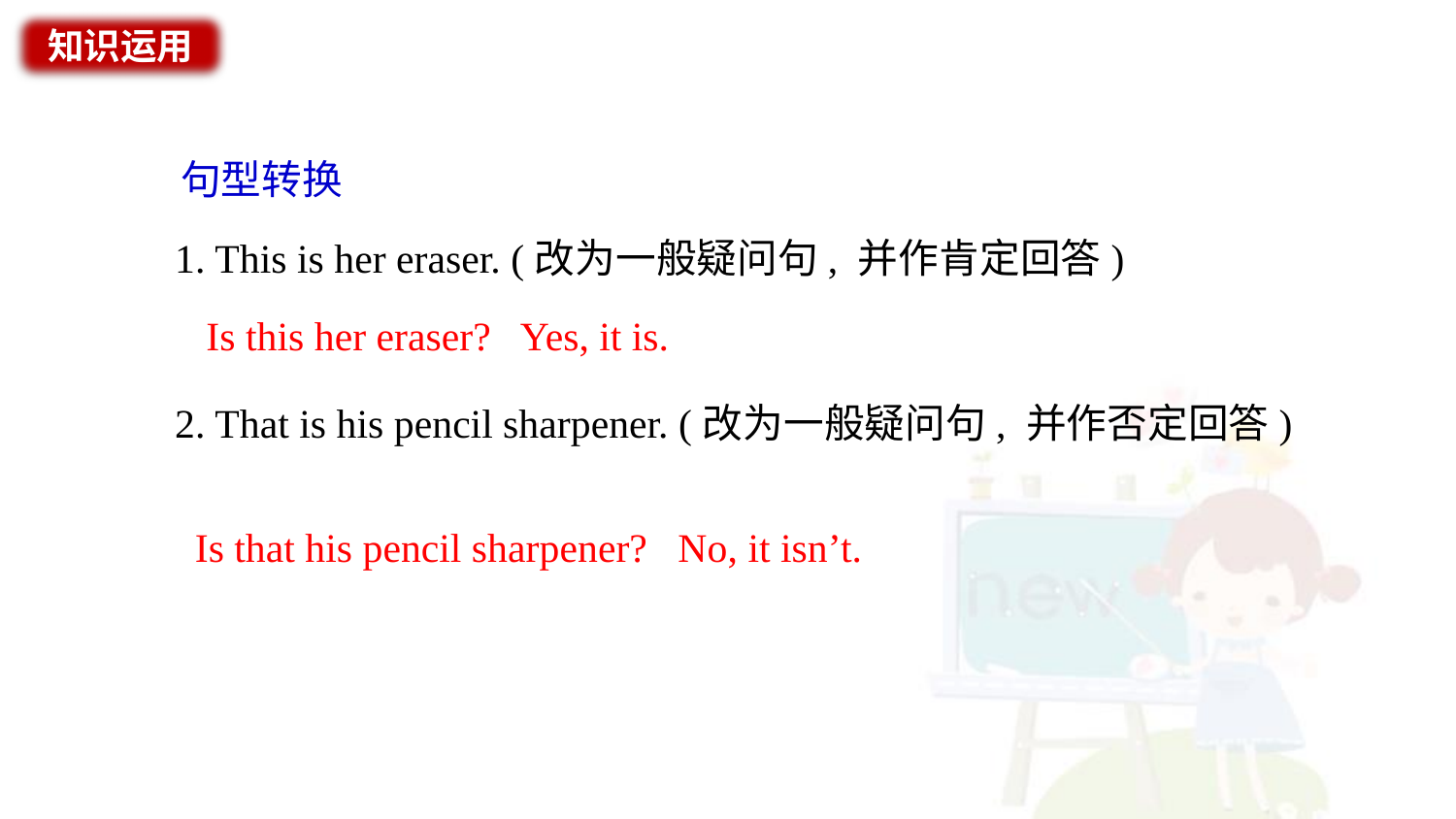

知识运用
句型转换
1. This is her eraser. (改为一般疑问句, 并作肯定回答)

2. That is his pencil sharpener. (改为一般疑问句, 并作否定回答)

Is this her eraser?   Yes, it is.
Is that his pencil sharpener?   No, it isn’t.